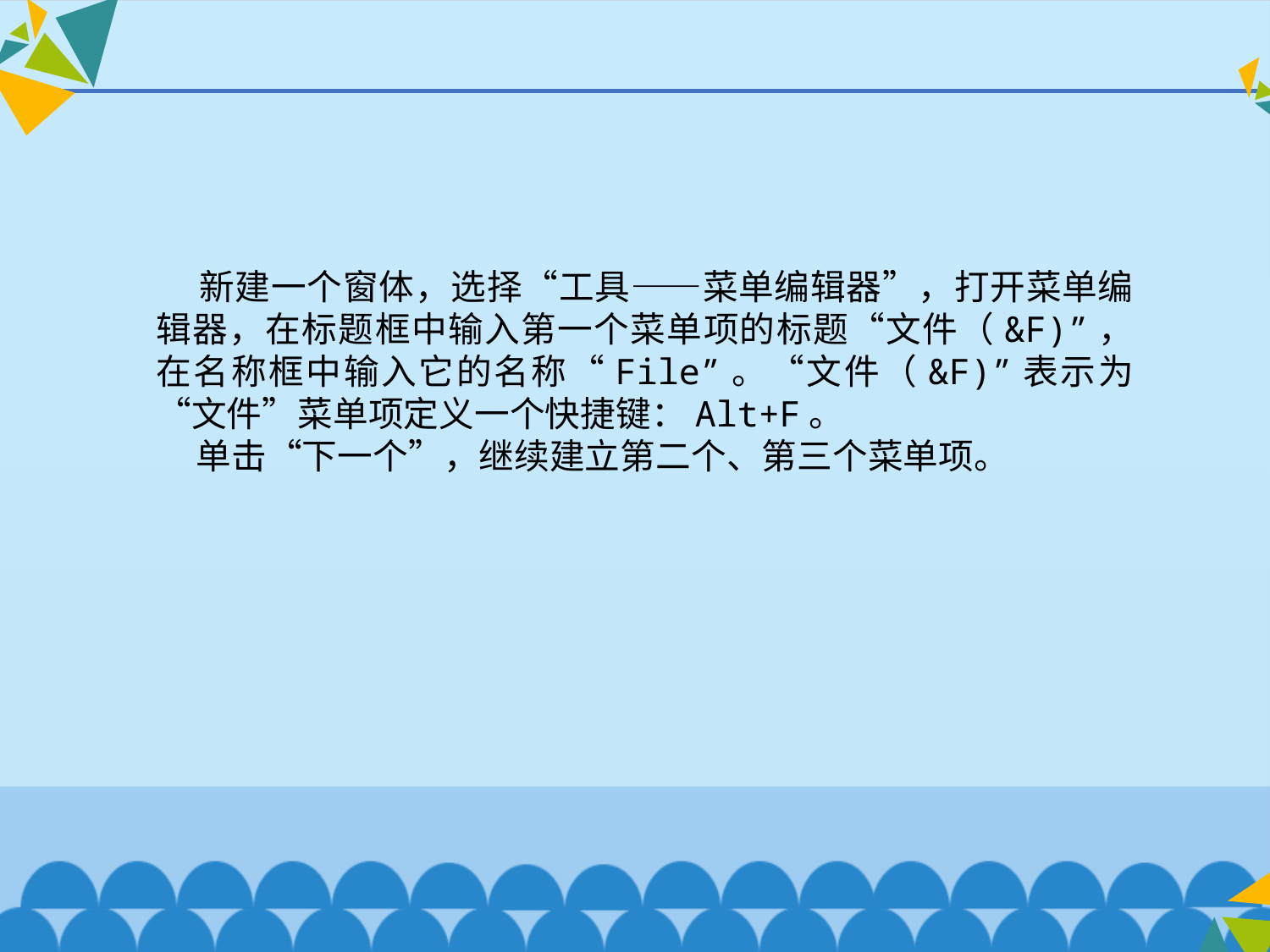

新建一个窗体，选择“工具——菜单编辑器”，打开菜单编辑器，在标题框中输入第一个菜单项的标题“文件（&F)”，在名称框中输入它的名称“File”。“文件（&F)”表示为“文件”菜单项定义一个快捷键：Alt+F。
    单击“下一个”，继续建立第二个、第三个菜单项。